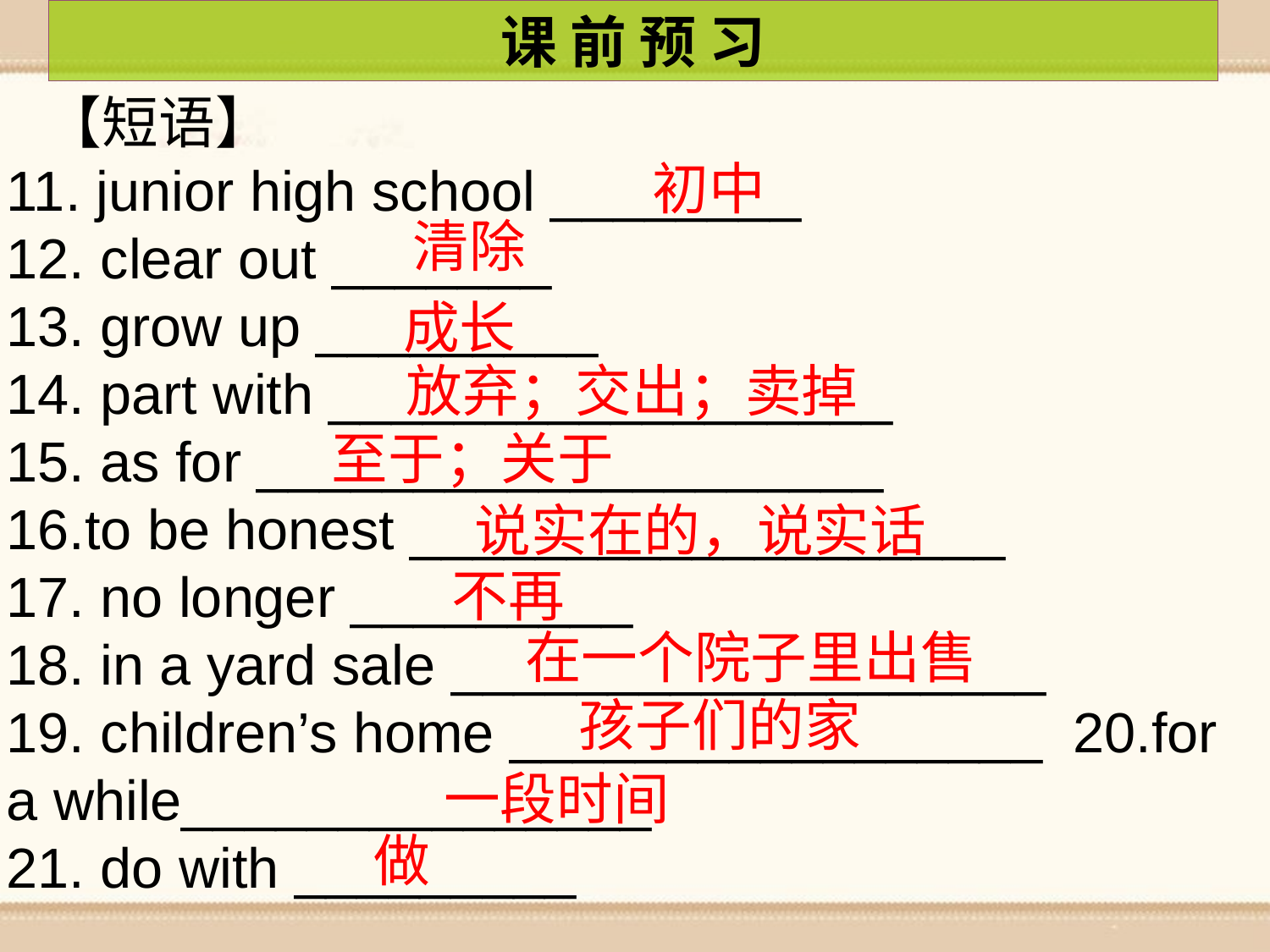

课 前 预 习
  【短语】
11. junior high school ________
12. clear out _______
13. grow up _________
14. part with __________________
15. as for ____________________
16.to be honest ___________________
17. no longer _________
18. in a yard sale ___________________
19. children’s home _________________  20.for a while_______________
21. do with _________
初中
清除
成长
放弃；交出；卖掉
至于；关于
说实在的，说实话
不再
在一个院子里出售
孩子们的家
一段时间
做